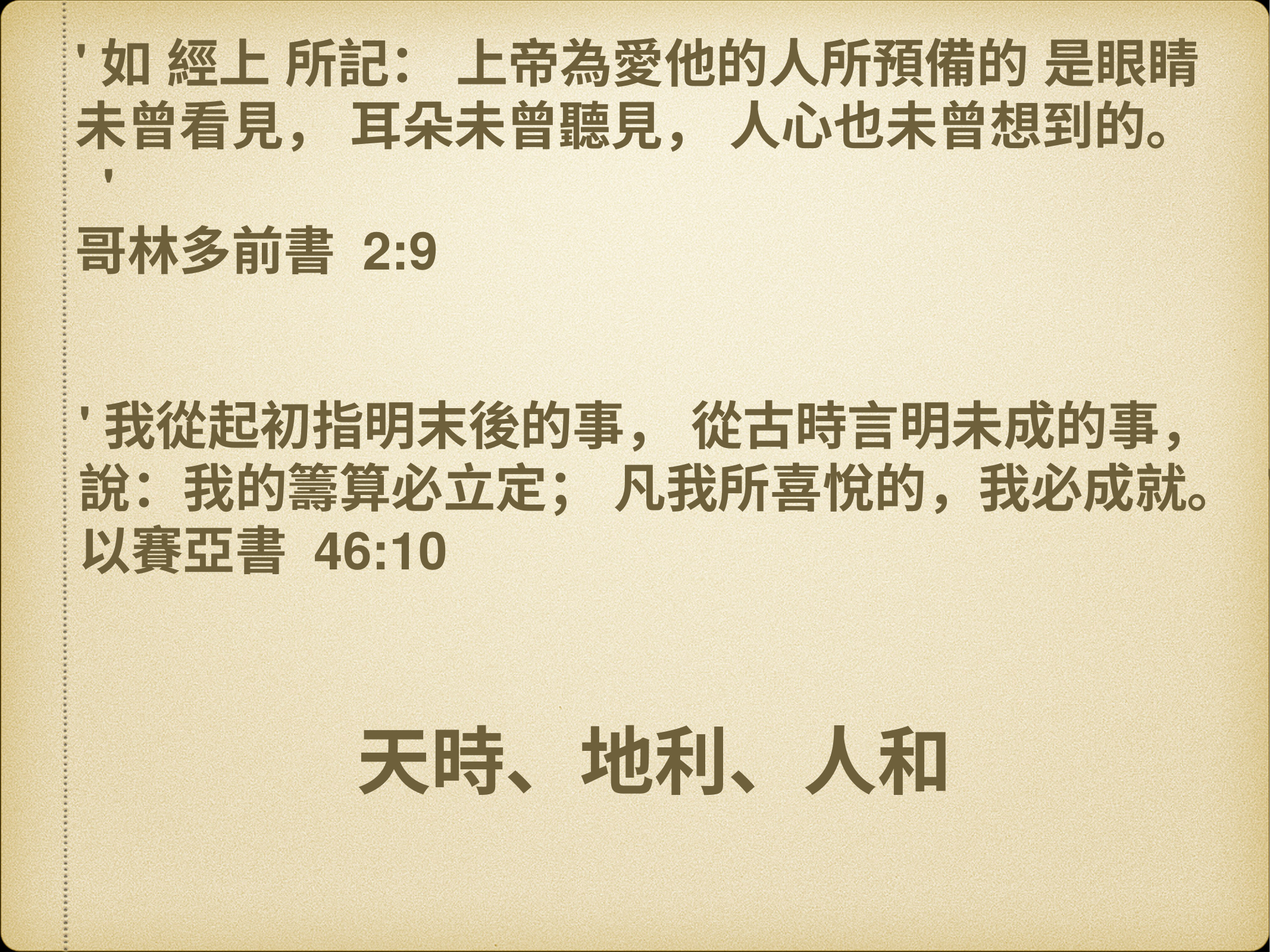

'如 經上 所記： 上帝為愛他的人所預備的 是眼睛未曾看見， 耳朵未曾聽見， 人心也未曾想到的。 '
哥林多前書 2:9
'我從起初指明末後的事， 從古時言明未成的事， 說：我的籌算必立定； 凡我所喜悅的，我必成就。 '
以賽亞書 46:10
天時、地利、人和